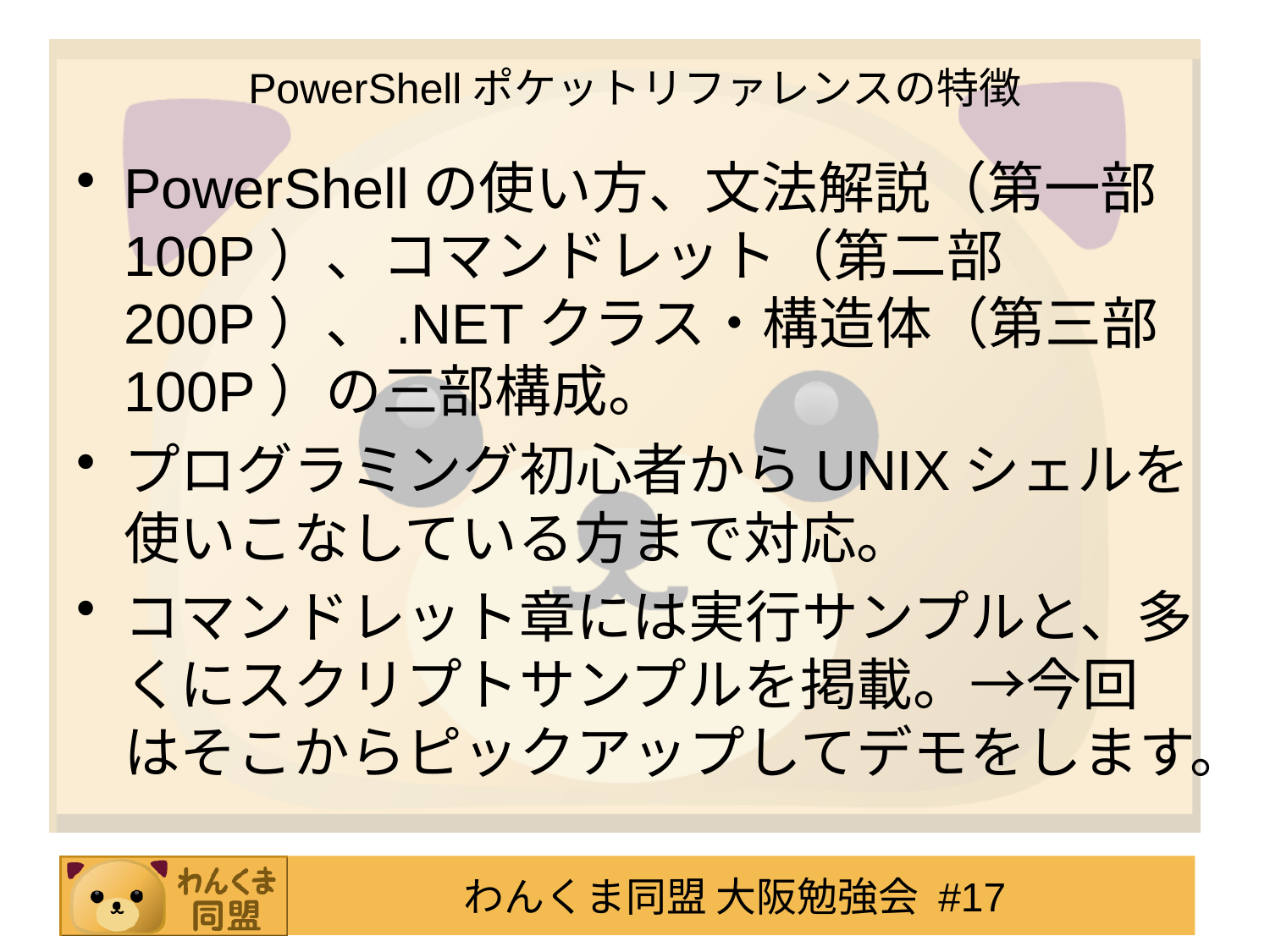

# PowerShellポケットリファレンスの特徴
PowerShellの使い方、文法解説（第一部100P）、コマンドレット（第二部200P）、.NETクラス・構造体（第三部100P）の三部構成。
プログラミング初心者からUNIXシェルを使いこなしている方まで対応。
コマンドレット章には実行サンプルと、多くにスクリプトサンプルを掲載。→今回はそこからピックアップしてデモをします。